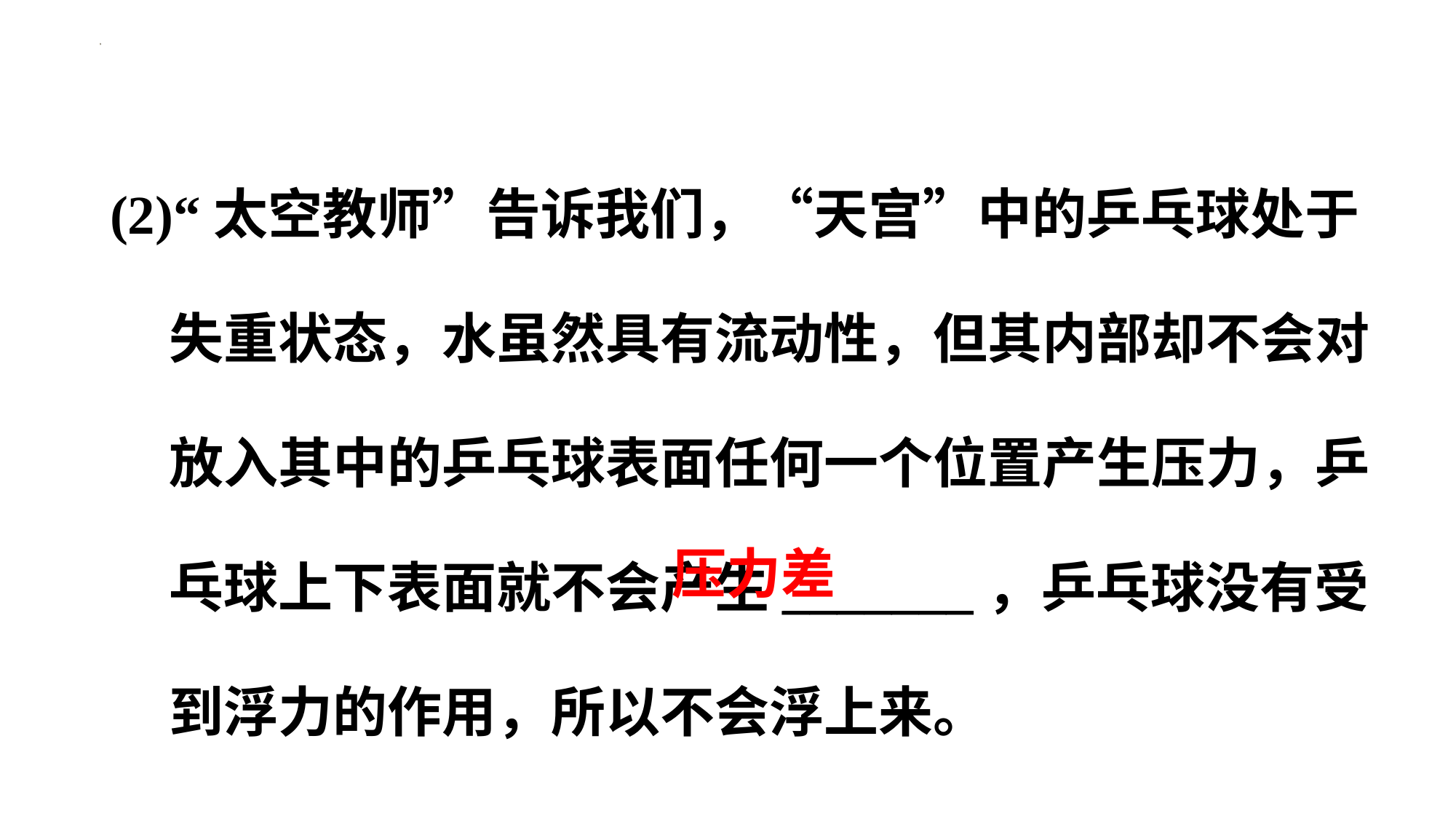

(2)“太空教师”告诉我们，“天宫”中的乒乓球处于失重状态，水虽然具有流动性，但其内部却不会对放入其中的乒乓球表面任何一个位置产生压力，乒乓球上下表面就不会产生_______，乒乓球没有受到浮力的作用，所以不会浮上来。
压力差